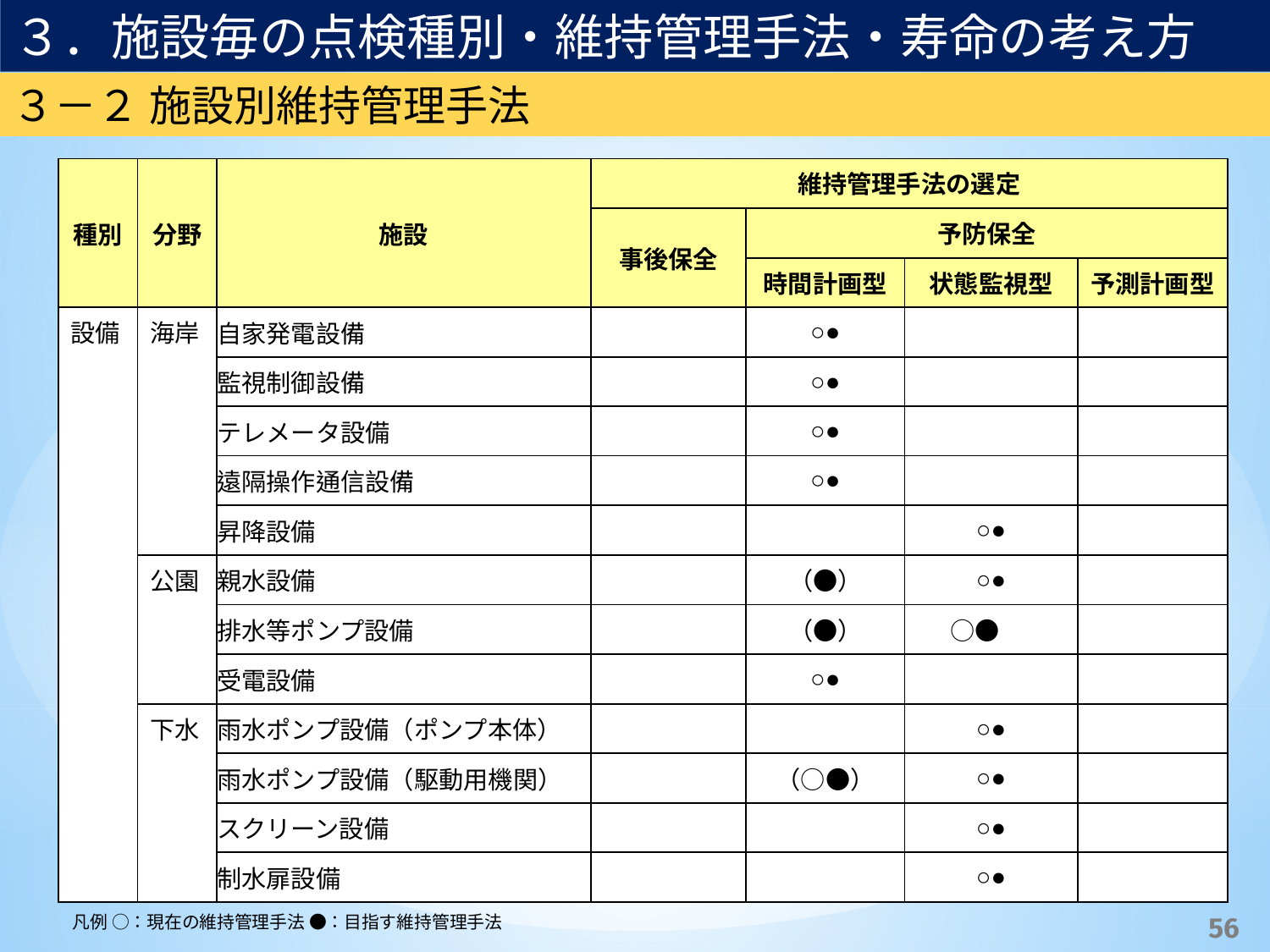

３．施設毎の点検種別・維持管理手法・寿命の考え方
３－２ 施設別維持管理手法

| 種別 | 分野 | 施設 | 維持管理手法の選定 |  |  |  |
| --- | --- | --- | --- | --- | --- | --- |
|  |  |  | 事後保全 | 予防保全 |  |  |
|  |  |  |  | 時間計画型 | 状態監視型 | 予測計画型 |
| 設備 | 海岸 | 自家発電設備 |  | ○● |  |  |
|  |  | 監視制御設備 |  | ○● |  |  |
|  |  | テレメータ設備 |  | ○● |  |  |
|  |  | 遠隔操作通信設備 |  | ○● |  |  |
|  |  | 昇降設備 |  |  | ○● |  |
|  | 公園 | 親水設備 |  | （●） | ○● |  |
|  |  | 排水等ポンプ設備 |  | （●） | ○● |  |
|  |  | 受電設備 |  | ○● |  |  |
|  | 下水 | 雨水ポンプ設備（ポンプ本体） |  |  | ○● |  |
|  |  | 雨水ポンプ設備（駆動用機関） |  | （○●） | ○● |  |
|  |  | スクリーン設備 |  |  | ○● |  |
|  |  | 制水扉設備 |  |  | ○● |  |
56
凡例 ○：現在の維持管理手法 ●：目指す維持管理手法